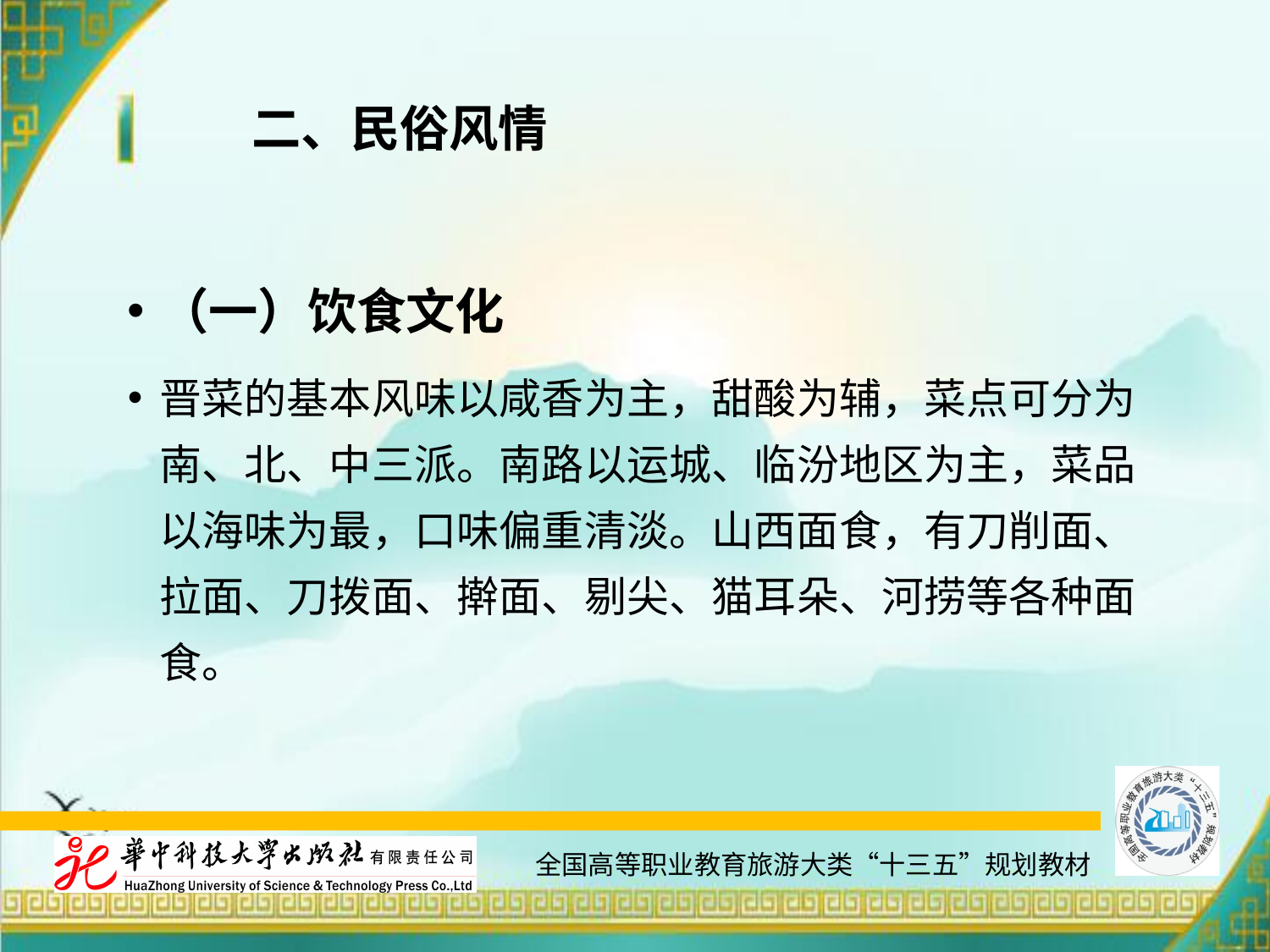

# 二、民俗风情
（一）饮食文化
晋菜的基本风味以咸香为主，甜酸为辅，菜点可分为南、北、中三派。南路以运城、临汾地区为主，菜品以海味为最，口味偏重清淡。山西面食，有刀削面、拉面、刀拨面、擀面、剔尖、猫耳朵、河捞等各种面食。